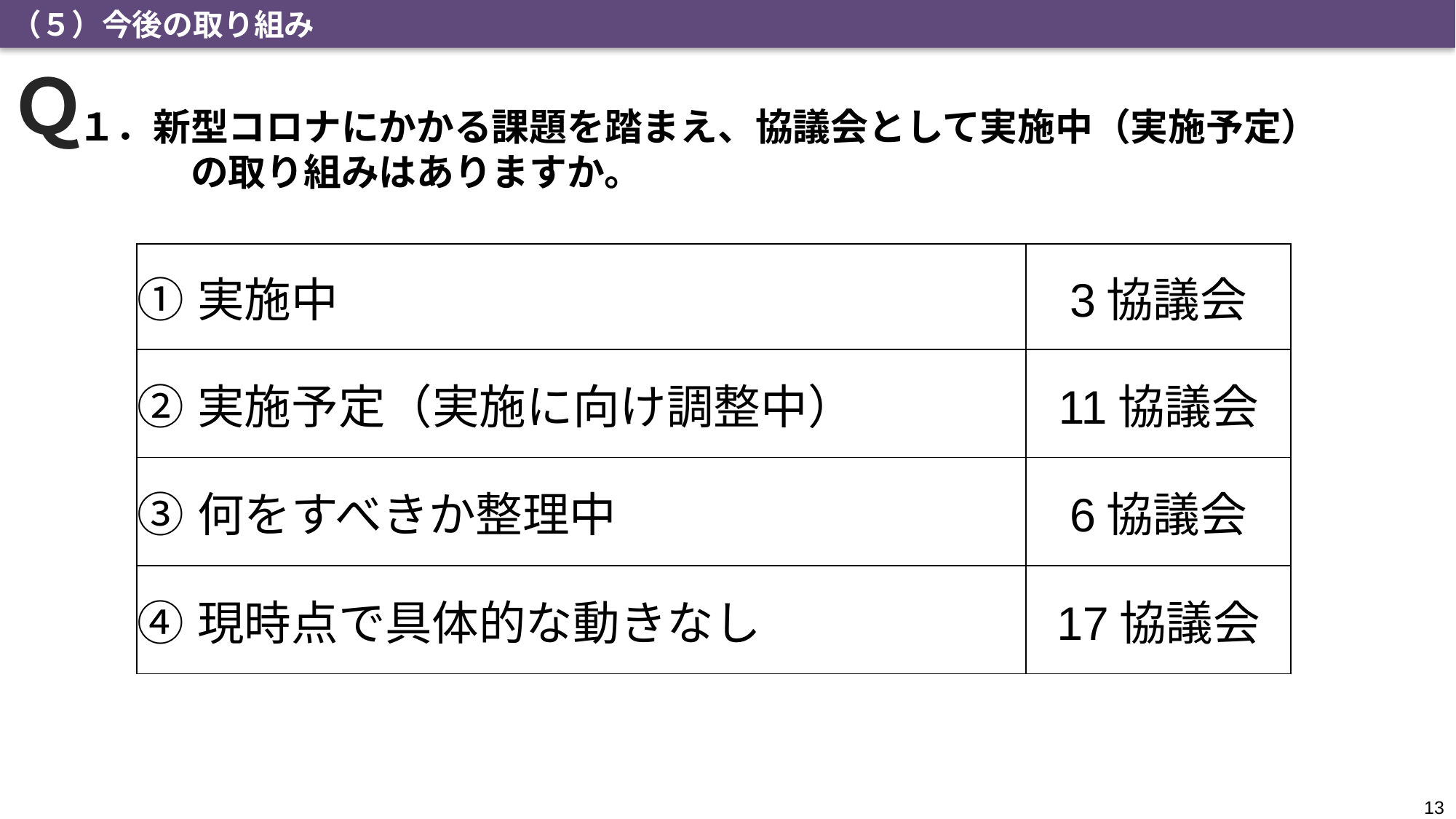

（５）今後の取り組み
Ｑ
１．新型コロナにかかる課題を踏まえ、協議会として実施中（実施予定）
　　　の取り組みはありますか。
| ①実施中 | 3協議会 |
| --- | --- |
| ②実施予定（実施に向け調整中） | 11協議会 |
| ③何をすべきか整理中 | 6協議会 |
| ④現時点で具体的な動きなし | 17協議会 |
13